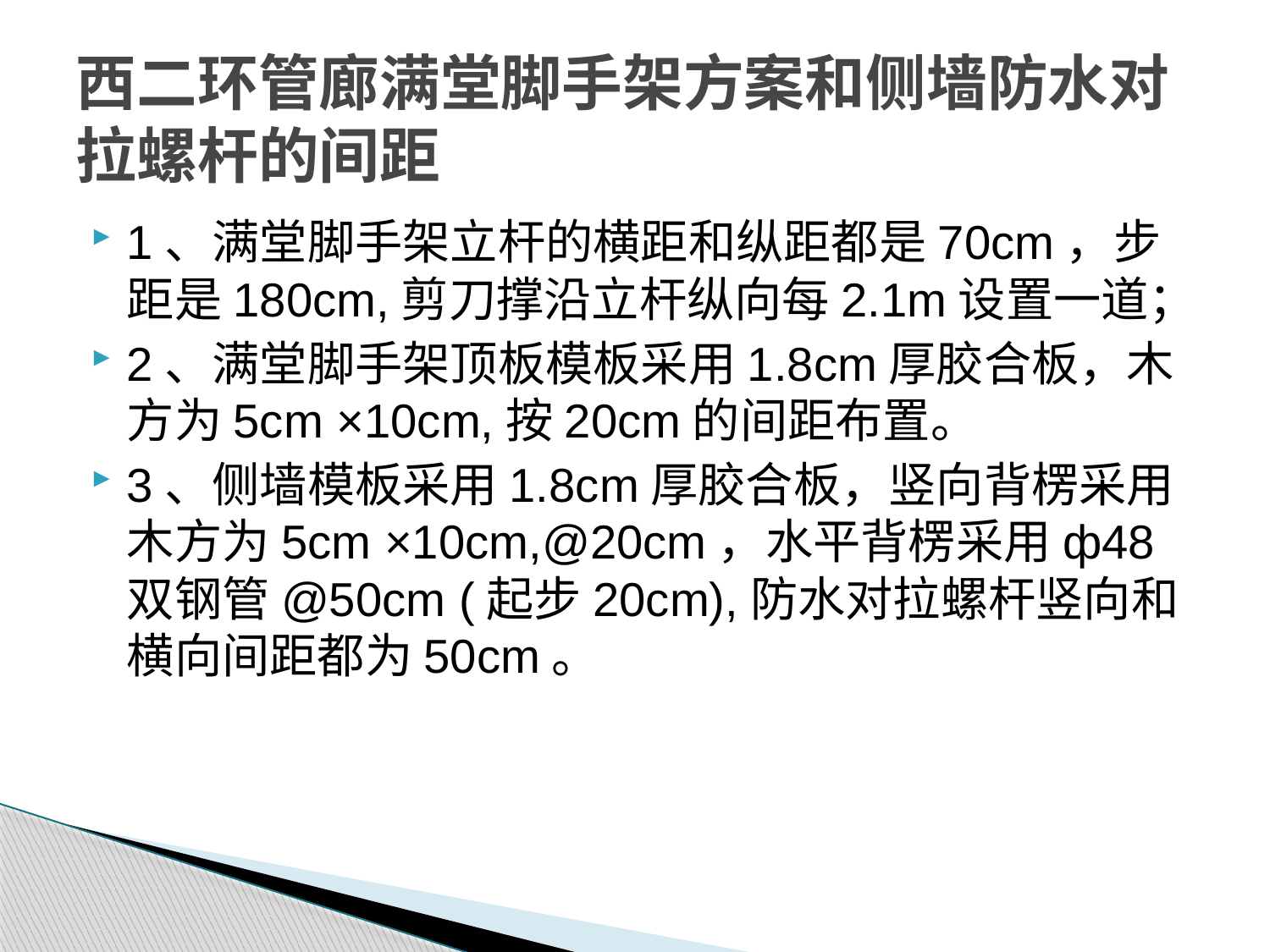

# 西二环管廊满堂脚手架方案和侧墙防水对拉螺杆的间距
1、满堂脚手架立杆的横距和纵距都是70cm，步距是180cm,剪刀撑沿立杆纵向每2.1m设置一道；
2、满堂脚手架顶板模板采用1.8cm厚胶合板，木方为5cm ×10cm,按20cm的间距布置。
3、侧墙模板采用1.8cm厚胶合板，竖向背楞采用木方为5cm ×10cm,@20cm，水平背楞采用ф48双钢管@50cm (起步20cm),防水对拉螺杆竖向和横向间距都为50cm。